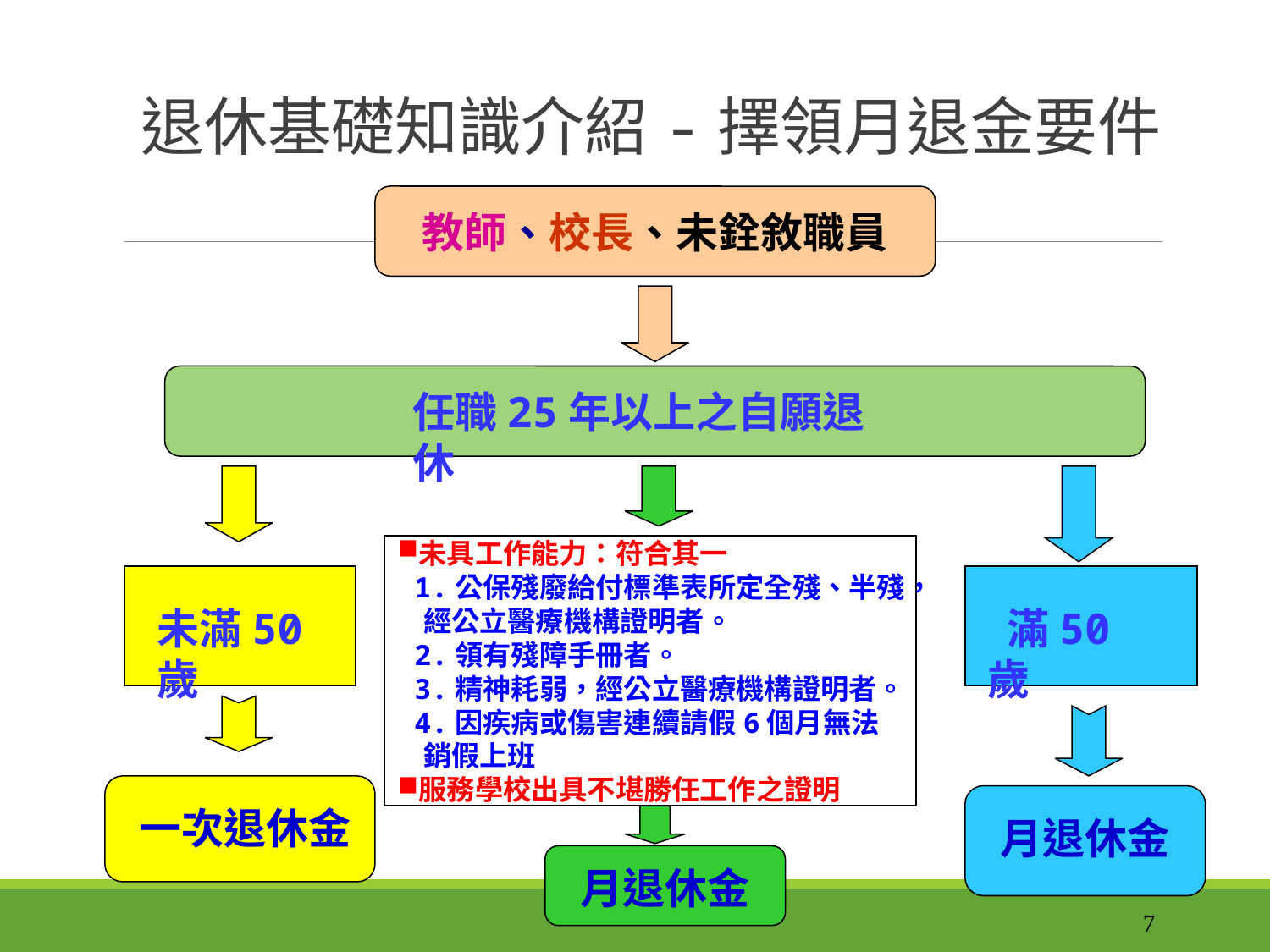

# 退休基礎知識介紹-擇領月退金要件
教師、校長、未銓敘職員

任職25年以上之自願退休

未具工作能力：符合其一
 1.公保殘廢給付標準表所定全殘、半殘，
   經公立醫療機構證明者。
 2.領有殘障手冊者。
 3.精神耗弱，經公立醫療機構證明者。
 4.因疾病或傷害連續請假6個月無法
   銷假上班
服務學校出具不堪勝任工作之證明

未滿50歲
 滿50歲

一次退休金

月退休金

月退休金
7